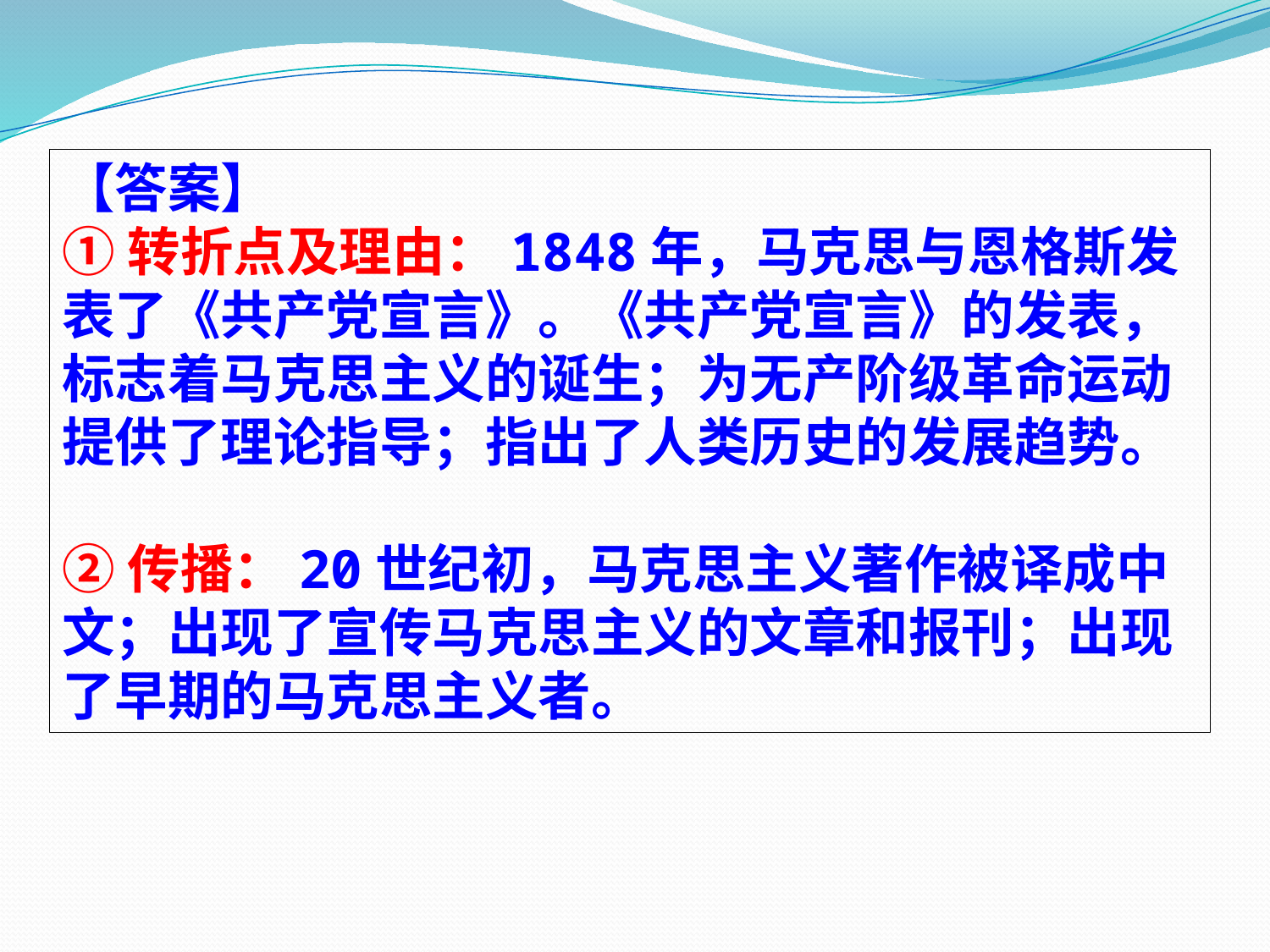

【答案】
①转折点及理由：1848年，马克思与恩格斯发表了《共产党宣言》。《共产党宣言》的发表，标志着马克思主义的诞生；为无产阶级革命运动提供了理论指导；指出了人类历史的发展趋势。

②传播：20世纪初，马克思主义著作被译成中文；出现了宣传马克思主义的文章和报刊；出现了早期的马克思主义者。